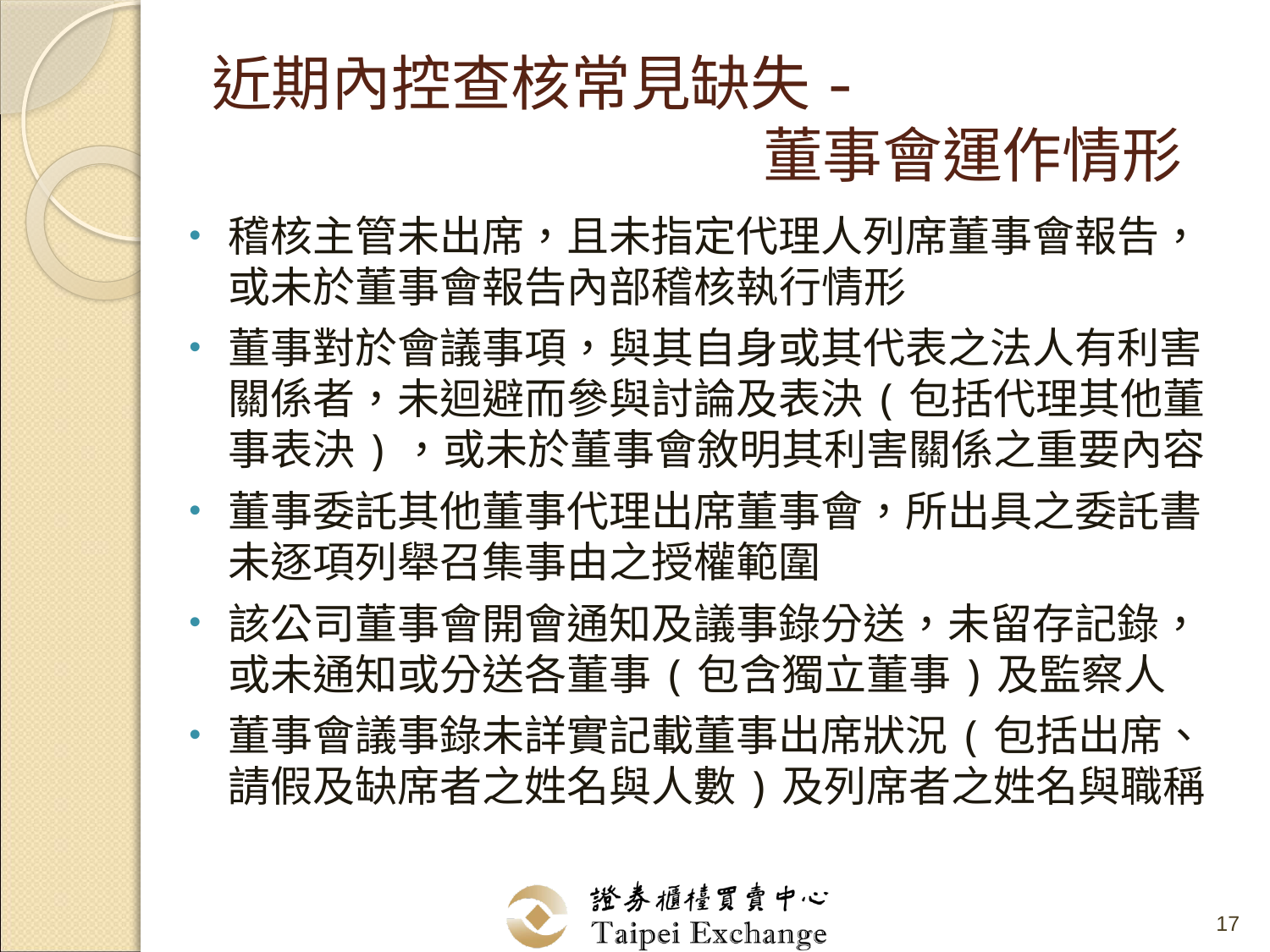

# 近期內控查核常見缺失- 董事會運作情形
稽核主管未出席，且未指定代理人列席董事會報告，或未於董事會報告內部稽核執行情形
董事對於會議事項，與其自身或其代表之法人有利害關係者，未迴避而參與討論及表決(包括代理其他董事表決)，或未於董事會敘明其利害關係之重要內容
董事委託其他董事代理出席董事會，所出具之委託書未逐項列舉召集事由之授權範圍
該公司董事會開會通知及議事錄分送，未留存記錄，或未通知或分送各董事(包含獨立董事)及監察人
董事會議事錄未詳實記載董事出席狀況(包括出席、請假及缺席者之姓名與人數)及列席者之姓名與職稱
17